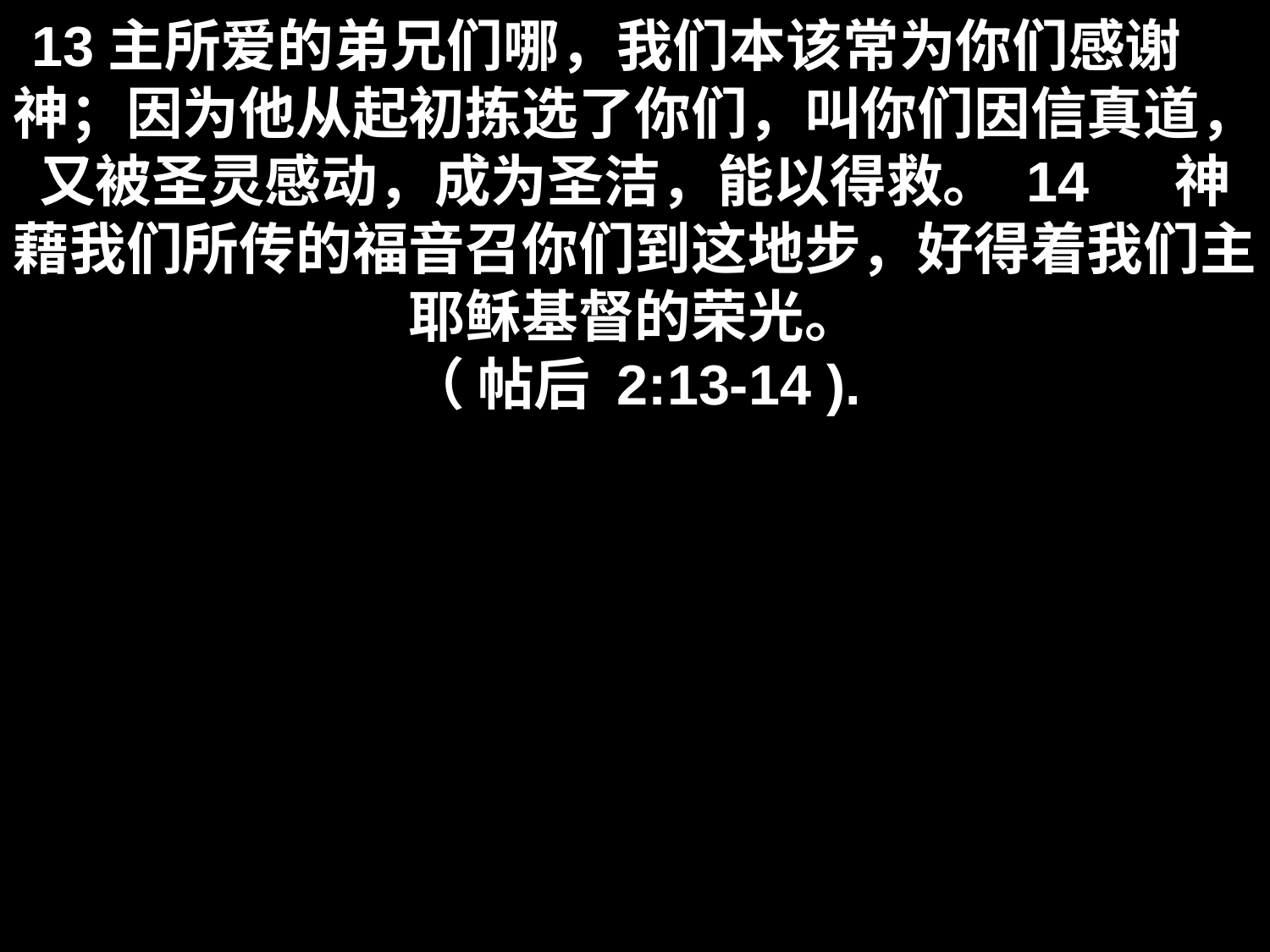

# 13主所爱的弟兄们哪，我们本该常为你们感谢　神；因为他从起初拣选了你们，叫你们因信真道，又被圣灵感动，成为圣洁，能以得救。 14 　神藉我们所传的福音召你们到这地步，好得着我们主耶稣基督的荣光。 （ 帖后 2:13-14 ).